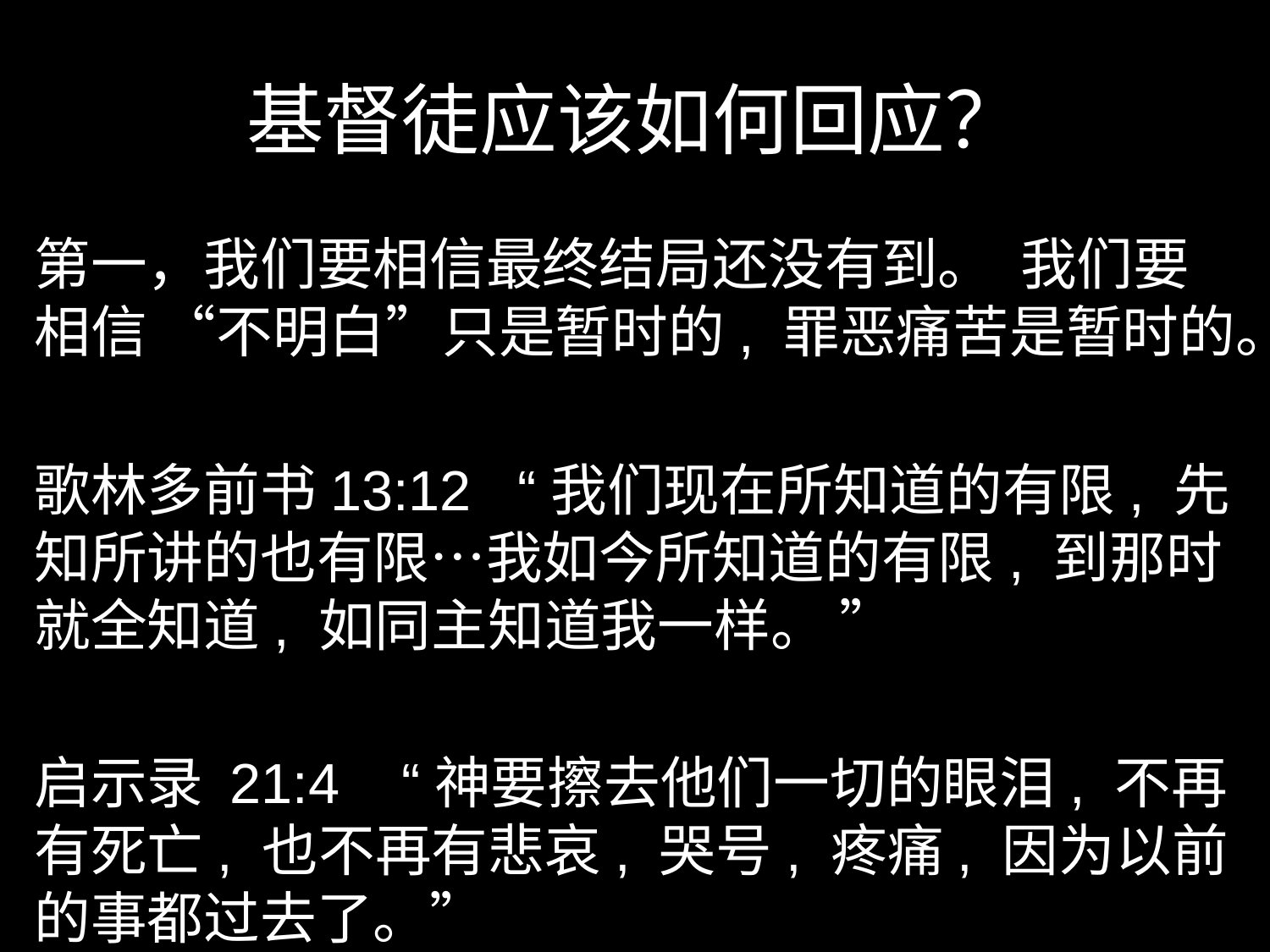

# 基督徒应该如何回应？
第一，我们要相信最终结局还没有到。  我们要相信 “不明白”只是暂时的, 罪恶痛苦是暂时的。

歌林多前书13:12   “我们现在所知道的有限, 先知所讲的也有限…我如今所知道的有限, 到那时就全知道, 如同主知道我一样。 ”

启示录 21:4    “神要擦去他们一切的眼泪, 不再有死亡, 也不再有悲哀, 哭号, 疼痛, 因为以前的事都过去了。”